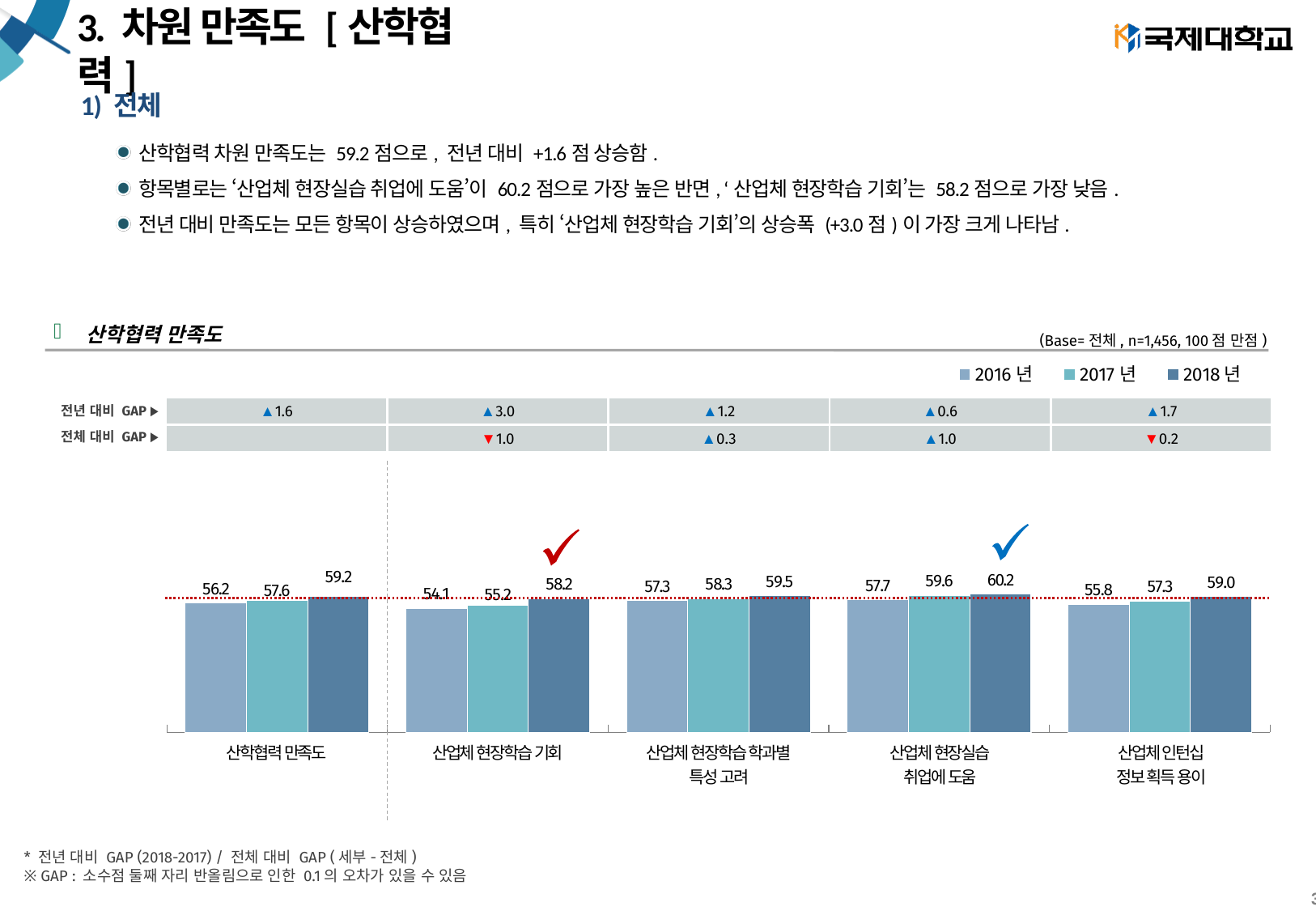

# 3. 차원 만족도 [산학협력]
1) 전체
산학협력 차원 만족도는 59.2점으로, 전년 대비 +1.6점 상승함.
항목별로는 ‘산업체 현장실습 취업에 도움’이 60.2점으로 가장 높은 반면, ‘산업체 현장학습 기회’는 58.2점으로 가장 낮음.
전년 대비 만족도는 모든 항목이 상승하였으며, 특히 ‘산업체 현장학습 기회’의 상승폭 (+3.0점)이 가장 크게 나타남.
산학협력 만족도
(Base=전체, n=1,456, 100점 만점)

### Chart

| Category | 2016년 | 2017년 | 2018년 |
|---|---|---|---|
| ● 산학협력 만족도 | 56.21890576662143 | 57.58644498678061 | 59.230901583090215 |
| 산업체 현장학습 기회 | 54.070555223880554 | 55.22769981696143 | 58.18995182393664 |
| 산업체 현장학습 학과별 특성 고려 | 57.34961709633652 | 58.288041488712565 | 59.532002753172705 |
| 산업체 현장실습 취업에 도움 | 57.68882862957932 | 59.59609279609271 | 60.16288139497587 |
| 산업체 인턴십 정보 획득 용이 | 55.76662211668928 | 57.25882712278558 | 59.03877036027521 |
| ▲1.6 | ▲3.0 | ▲1.2 | ▲0.6 | ▲1.7 |
| --- | --- | --- | --- | --- |
|  | ▼1.0 | ▲0.3 | ▲1.0 | ▼0.2 |
전년 대비 GAP ▶
전체 대비 GAP ▶

| 산학협력 만족도 | 산업체 현장학습 기회 | 산업체 현장학습 학과별 특성 고려 | 산업체 현장실습 취업에 도움 | 산업체 인턴십 정보 획득 용이 |
| --- | --- | --- | --- | --- |
* 전년 대비 GAP (2018-2017) / 전체 대비 GAP (세부-전체)
※ GAP : 소수점 둘째 자리 반올림으로 인한 0.1의 오차가 있을 수 있음